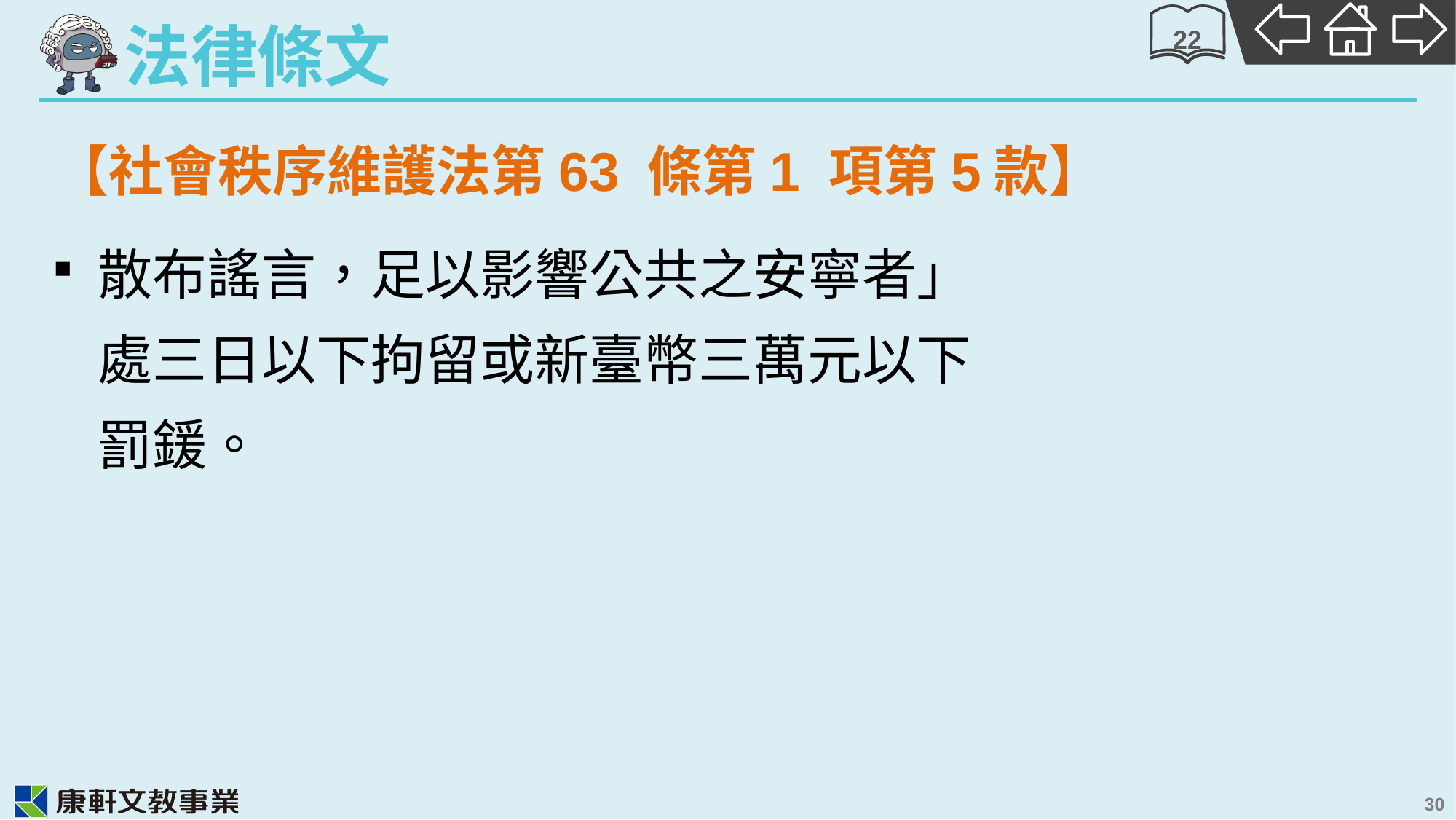

22
【社會秩序維護法第63 條第1 項第5款】
散布謠言，足以影響公共之安寧者」處三日以下拘留或新臺幣三萬元以下罰鍰。

30